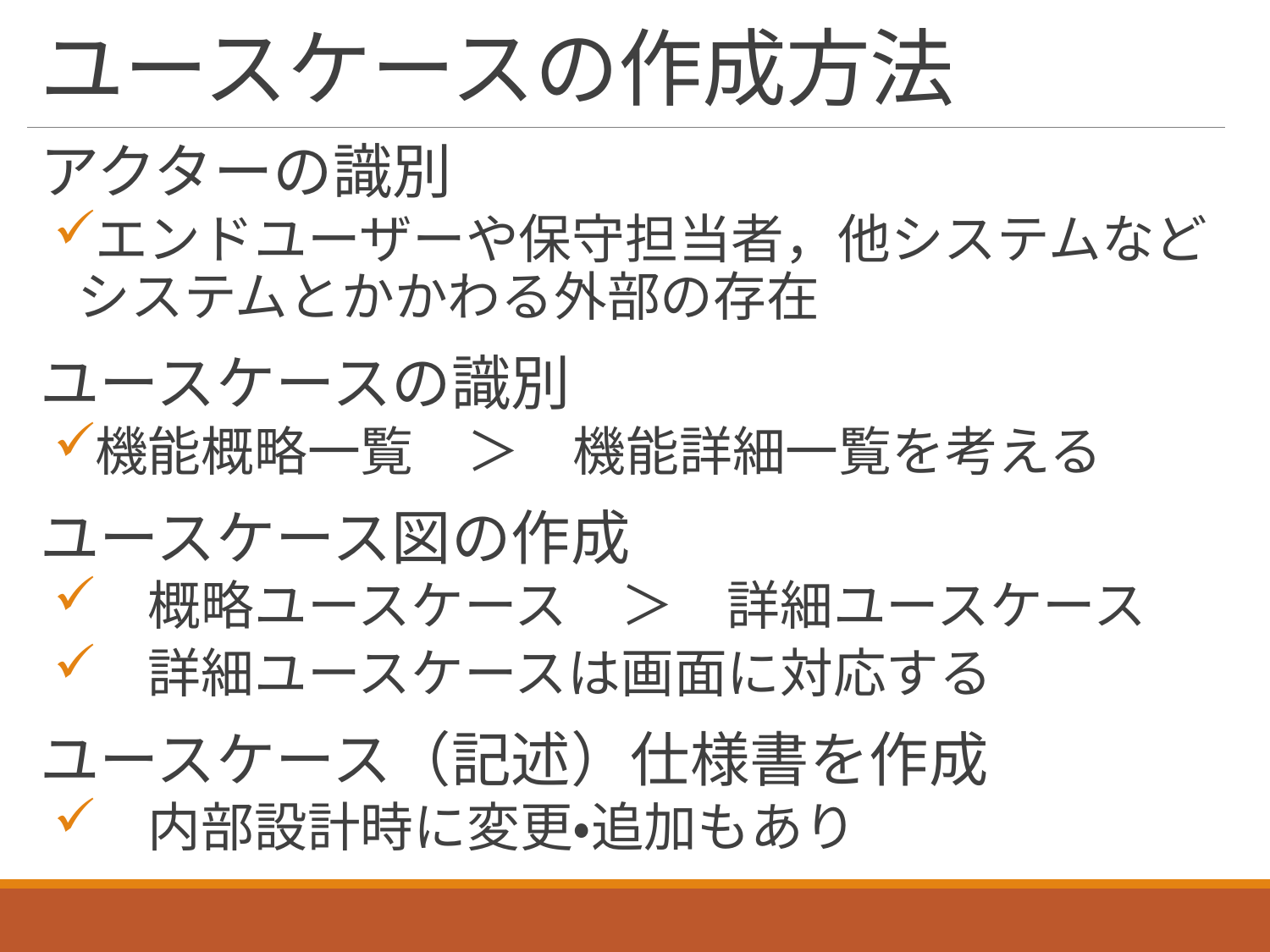

# ユースケースの作成方法
アクターの識別
エンドユーザーや保守担当者，他システムなどシステムとかかわる外部の存在
ユースケースの識別
機能概略一覧　＞　機能詳細一覧を考える
ユースケース図の作成
　概略ユースケース　＞　詳細ユースケース
　詳細ユースケースは画面に対応する
ユースケース（記述）仕様書を作成
　内部設計時に変更・追加もあり